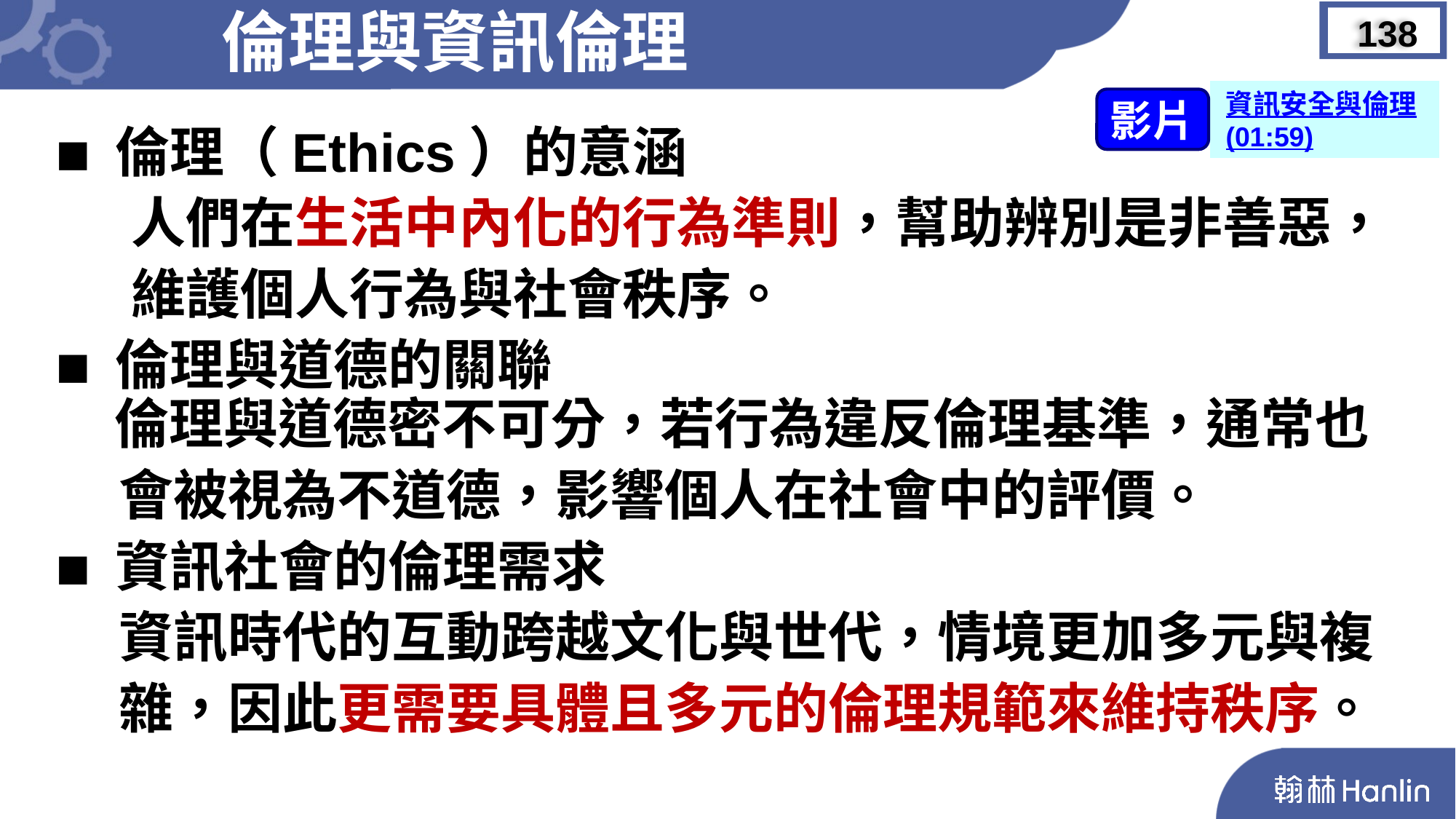

倫理與資訊倫理
138
資訊安全與倫理(01:59)
影片
◼︎ 倫理（Ethics）的意涵
     人們在生活中內化的行為準則，幫助辨別是非善惡，
     維護個人行為與社會秩序。
◼︎ 倫理與道德的關聯
   倫理與道德密不可分，若行為違反倫理基準，通常也
    會被視為不道德，影響個人在社會中的評價。
◼︎ 資訊社會的倫理需求
    資訊時代的互動跨越文化與世代，情境更加多元與複
    雜，因此更需要具體且多元的倫理規範來維持秩序。